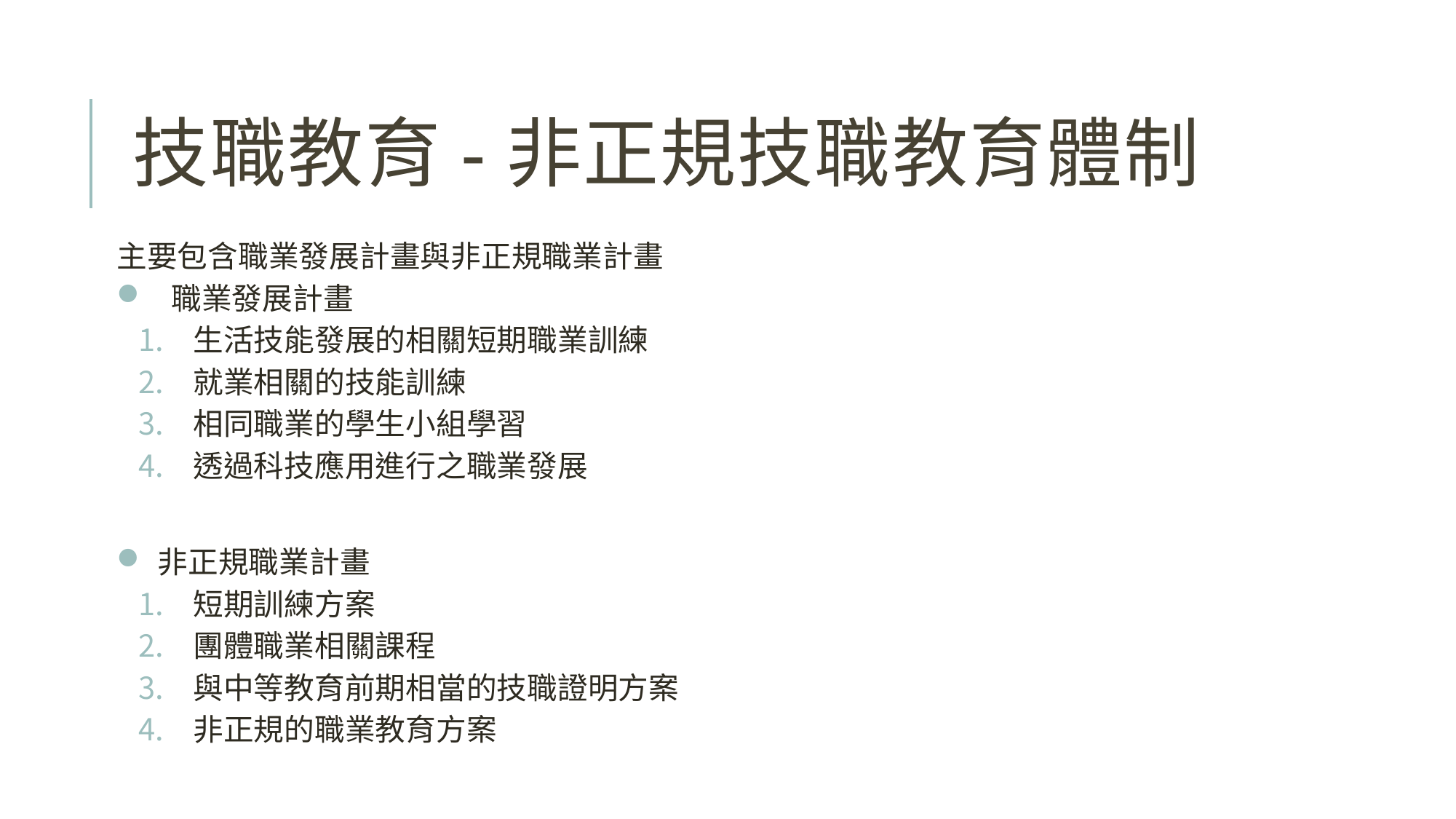

# 技職教育-非正規技職教育體制
主要包含職業發展計畫與非正規職業計畫
職業發展計畫
生活技能發展的相關短期職業訓練
就業相關的技能訓練
相同職業的學生小組學習
透過科技應用進行之職業發展

非正規職業計畫
短期訓練方案
團體職業相關課程
與中等教育前期相當的技職證明方案
非正規的職業教育方案